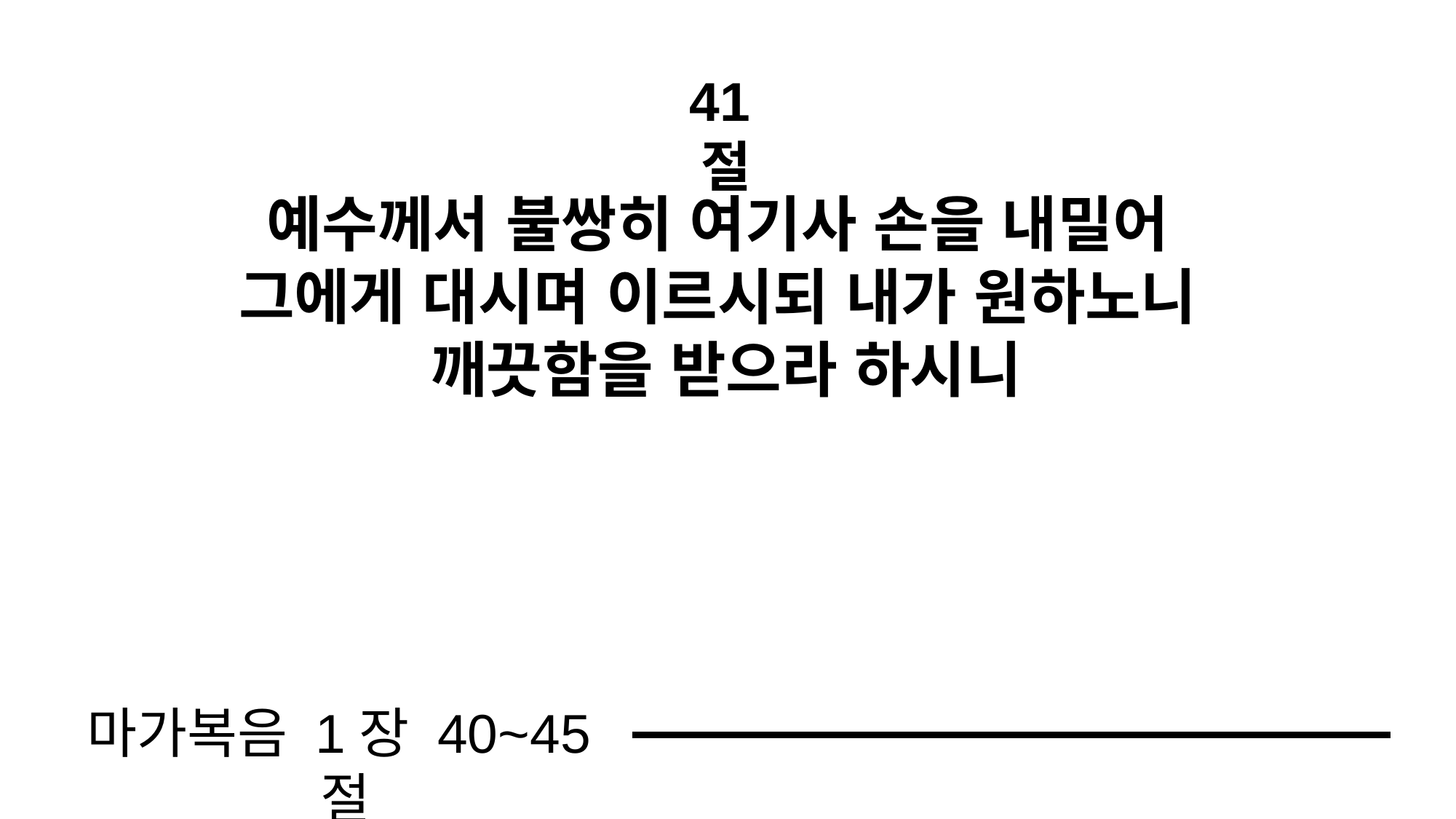

41절
예수께서 불쌍히 여기사 손을 내밀어
그에게 대시며 이르시되 내가 원하노니
깨끗함을 받으라 하시니
마가복음 1장 40~45절